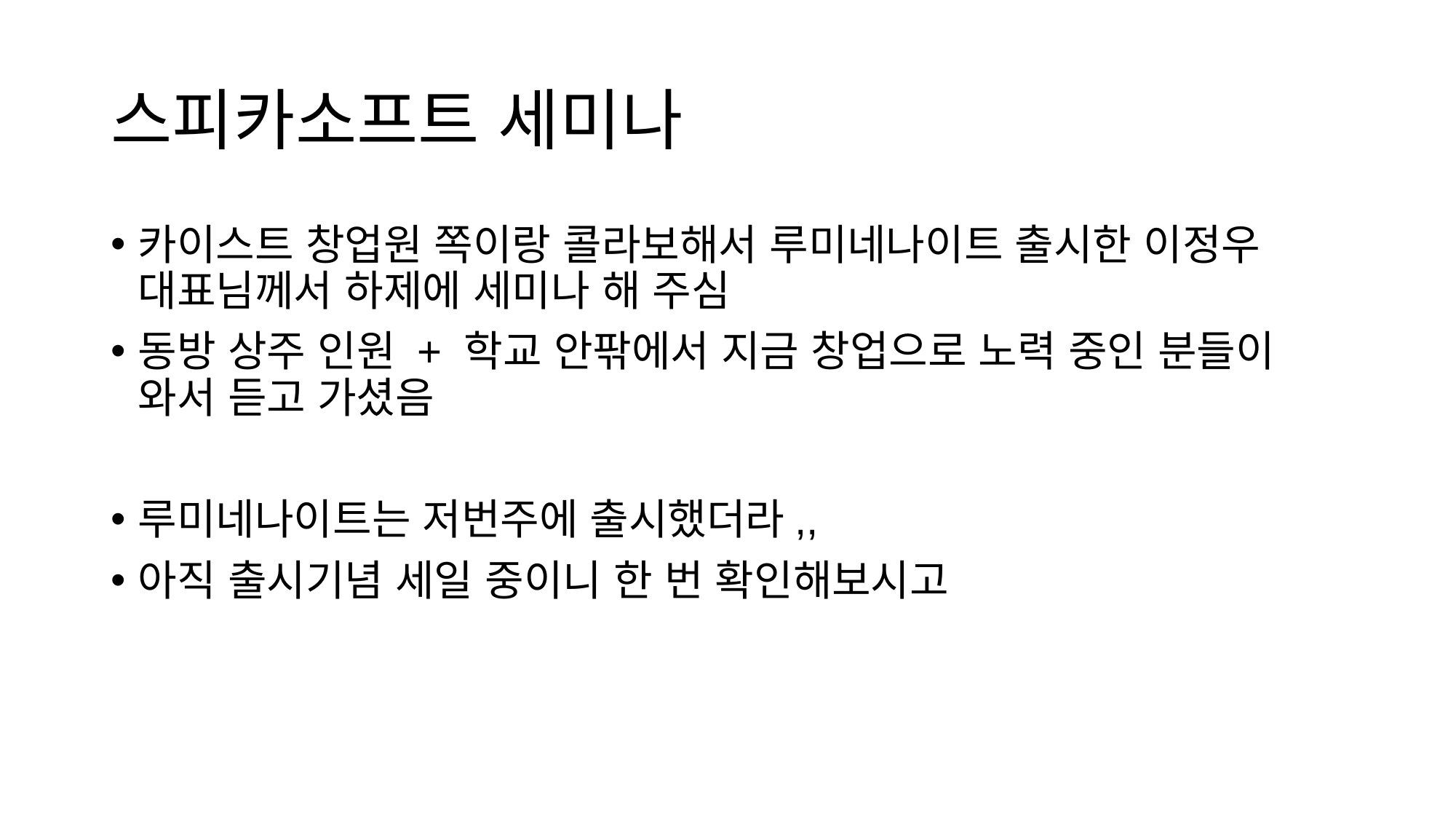

# 스피카소프트 세미나
카이스트 창업원 쪽이랑 콜라보해서 루미네나이트 출시한 이정우 대표님께서 하제에 세미나 해 주심
동방 상주 인원 + 학교 안팎에서 지금 창업으로 노력 중인 분들이 와서 듣고 가셨음

루미네나이트는 저번주에 출시했더라,,
아직 출시기념 세일 중이니 한 번 확인해보시고